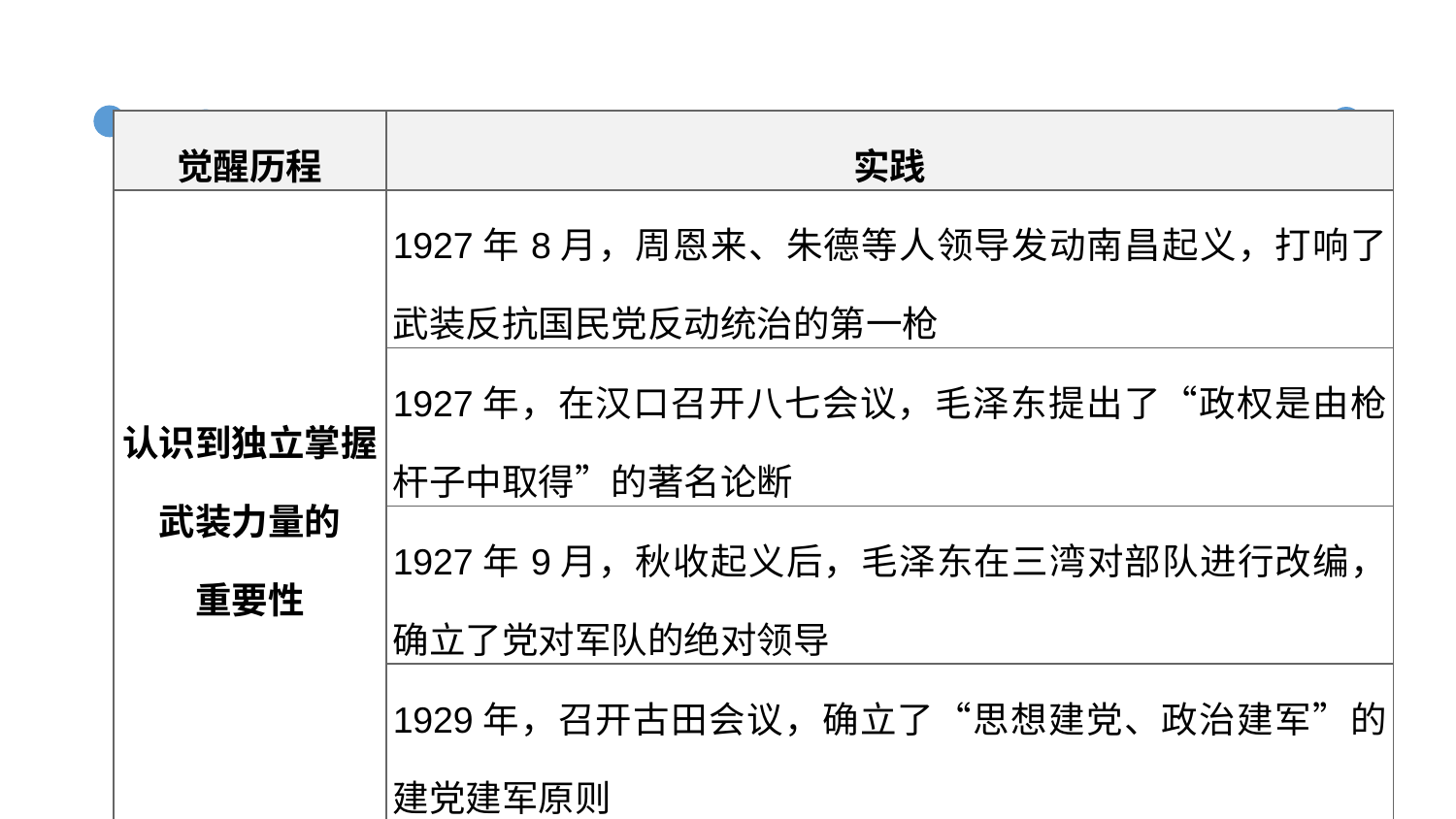

| 觉醒历程 | 实践 |
| --- | --- |
| 认识到独立掌握 武装力量的 重要性 | 1927年8月，周恩来、朱德等人领导发动南昌起义，打响了武装反抗国民党反动统治的第一枪 |
|  | 1927年，在汉口召开八七会议，毛泽东提出了“政权是由枪杆子中取得”的著名论断 |
|  | 1927年9月，秋收起义后，毛泽东在三湾对部队进行改编，确立了党对军队的绝对领导 |
|  | 1929年，召开古田会议，确立了“思想建党、政治建军”的建党建军原则 |
专题线索梳理